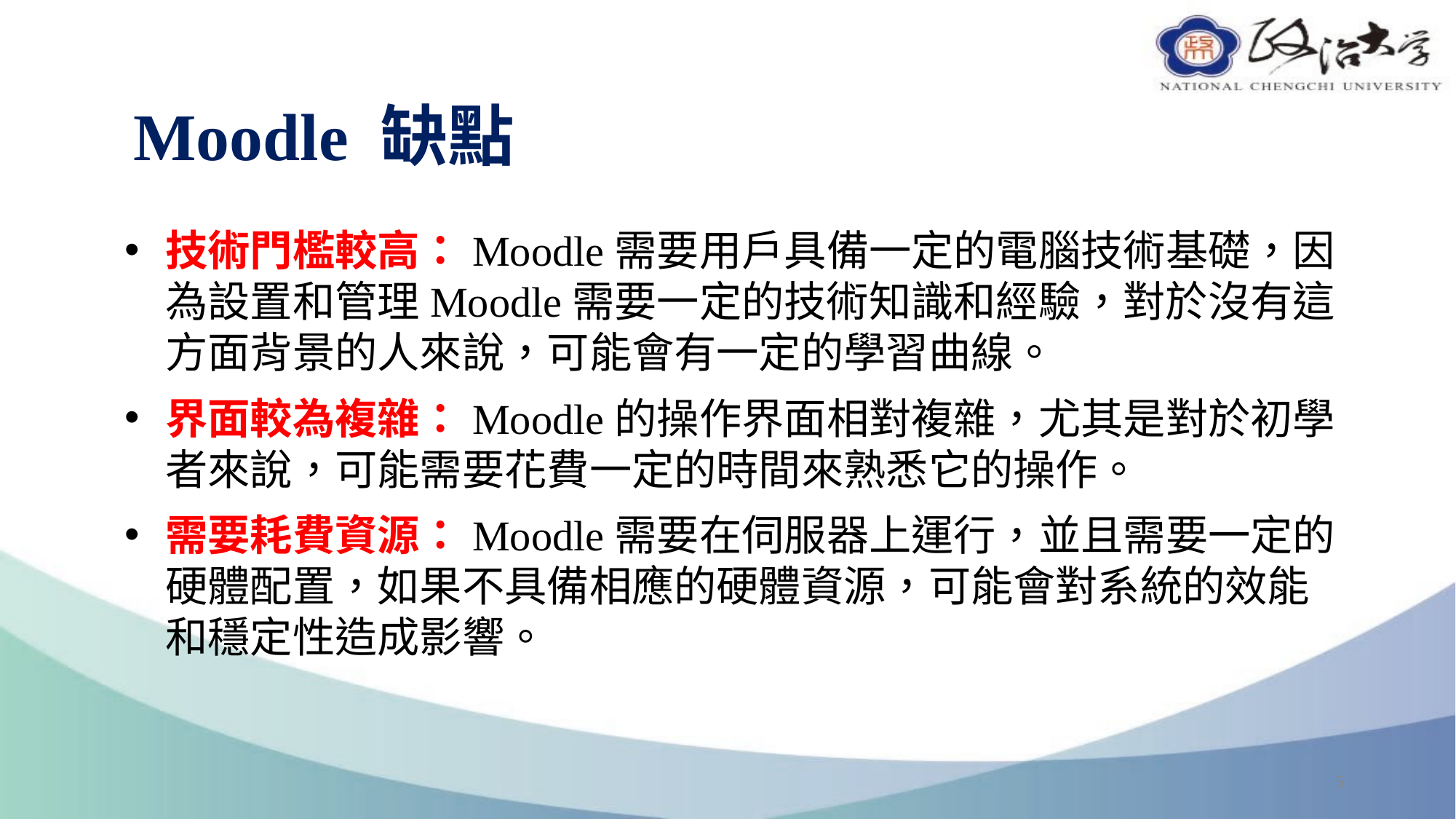

# Moodle 缺點
技術門檻較高：Moodle需要用戶具備一定的電腦技術基礎，因為設置和管理Moodle需要一定的技術知識和經驗，對於沒有這方面背景的人來說，可能會有一定的學習曲線。
界面較為複雜：Moodle的操作界面相對複雜，尤其是對於初學者來說，可能需要花費一定的時間來熟悉它的操作。
需要耗費資源：Moodle需要在伺服器上運行，並且需要一定的硬體配置，如果不具備相應的硬體資源，可能會對系統的效能和穩定性造成影響。

5